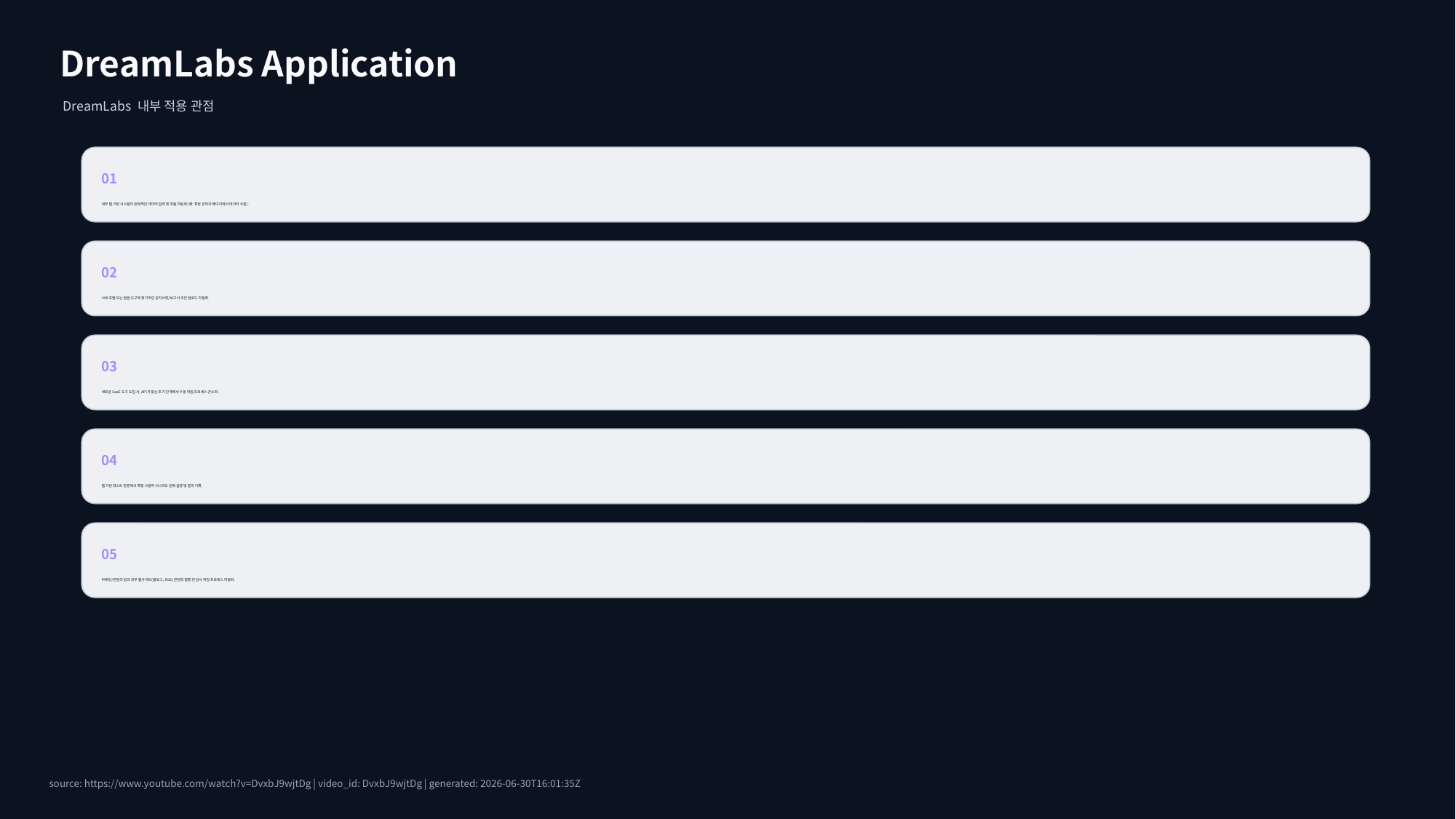

DreamLabs Application
DreamLabs 내부 적용 관점

01
내부 웹 기반 시스템의 반복적인 데이터 입력 및 추출 자동화 (예: 특정 관리자 페이지에서 데이터 수집).

02
사내 포털 또는 협업 도구에 정기적인 공지사항/보고서 초안 업로드 자동화.

03
새로운 SaaS 도구 도입 시, API가 없는 초기 단계에서 수동 작업 프로세스 간소화.

04
웹 기반 테스트 환경에서 특정 사용자 시나리오 반복 실행 및 결과 기록.

05
마케팅/콘텐츠 팀의 외부 웹사이트(블로그, SNS) 콘텐츠 발행 전 임시 저장 프로세스 자동화.
source: https://www.youtube.com/watch?v=DvxbJ9wjtDg | video_id: DvxbJ9wjtDg | generated: 2026-06-30T16:01:35Z